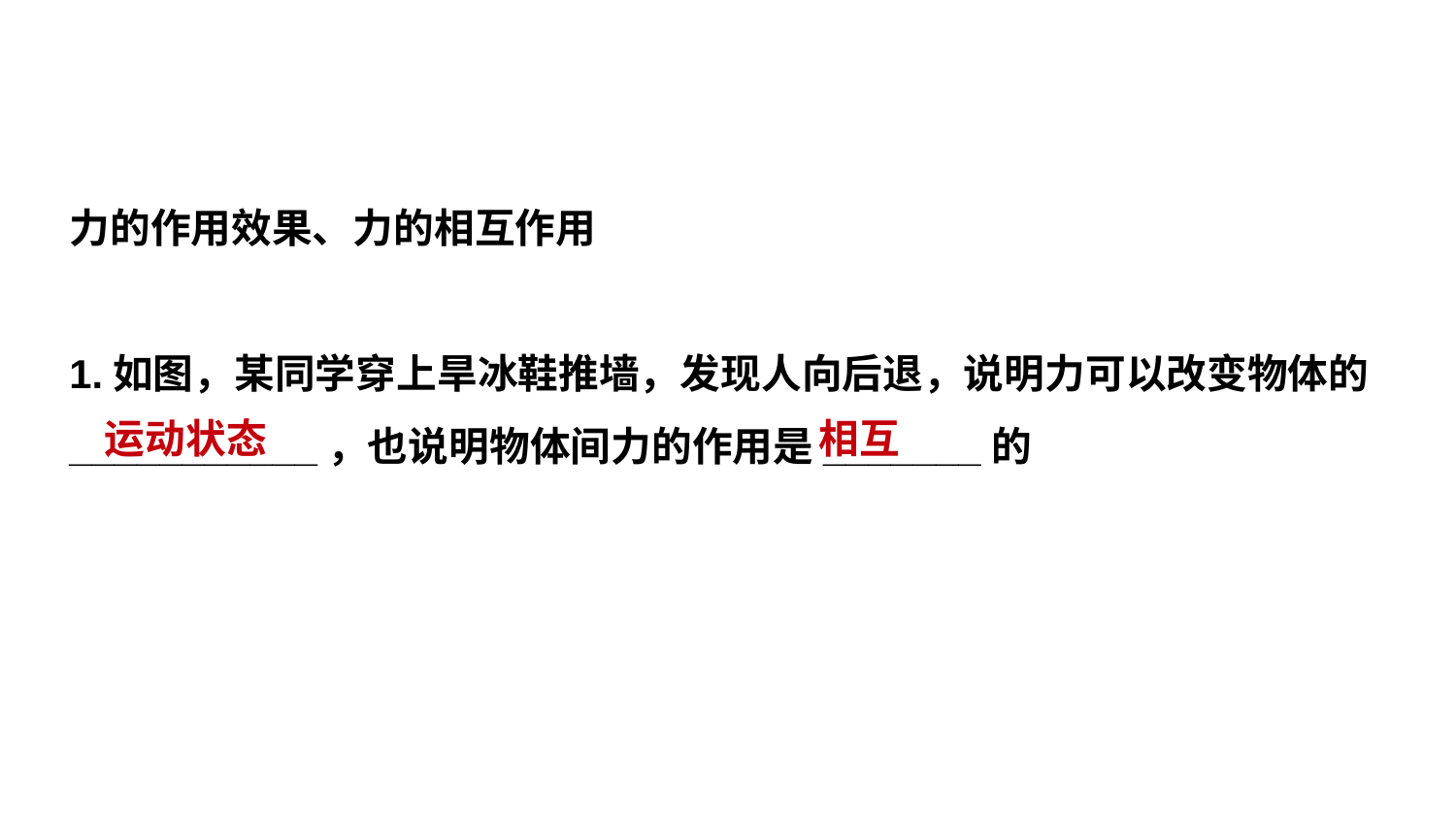

力的作用效果、力的相互作用

1.如图，某同学穿上旱冰鞋推墙，发现人向后退，说明力可以改变物体的
___________，也说明物体间力的作用是_______的
 运动状态
 相互